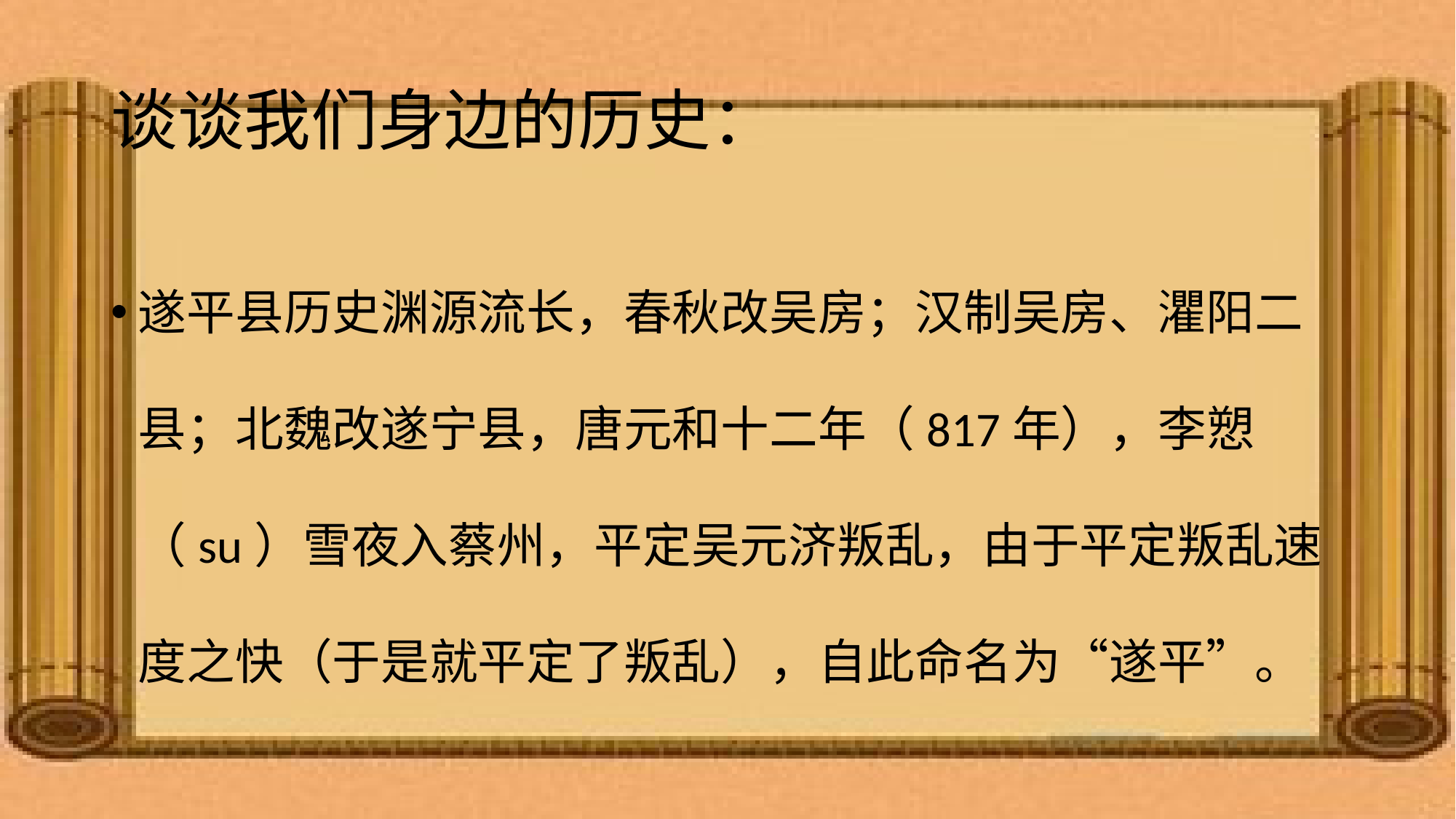

# 谈谈我们身边的历史：
遂平县历史渊源流长，春秋改吴房；汉制吴房、灈阳二县；北魏改遂宁县，唐元和十二年（817年），李愬（su）雪夜入蔡州，平定吴元济叛乱，由于平定叛乱速度之快（于是就平定了叛乱），自此命名为“遂平”。